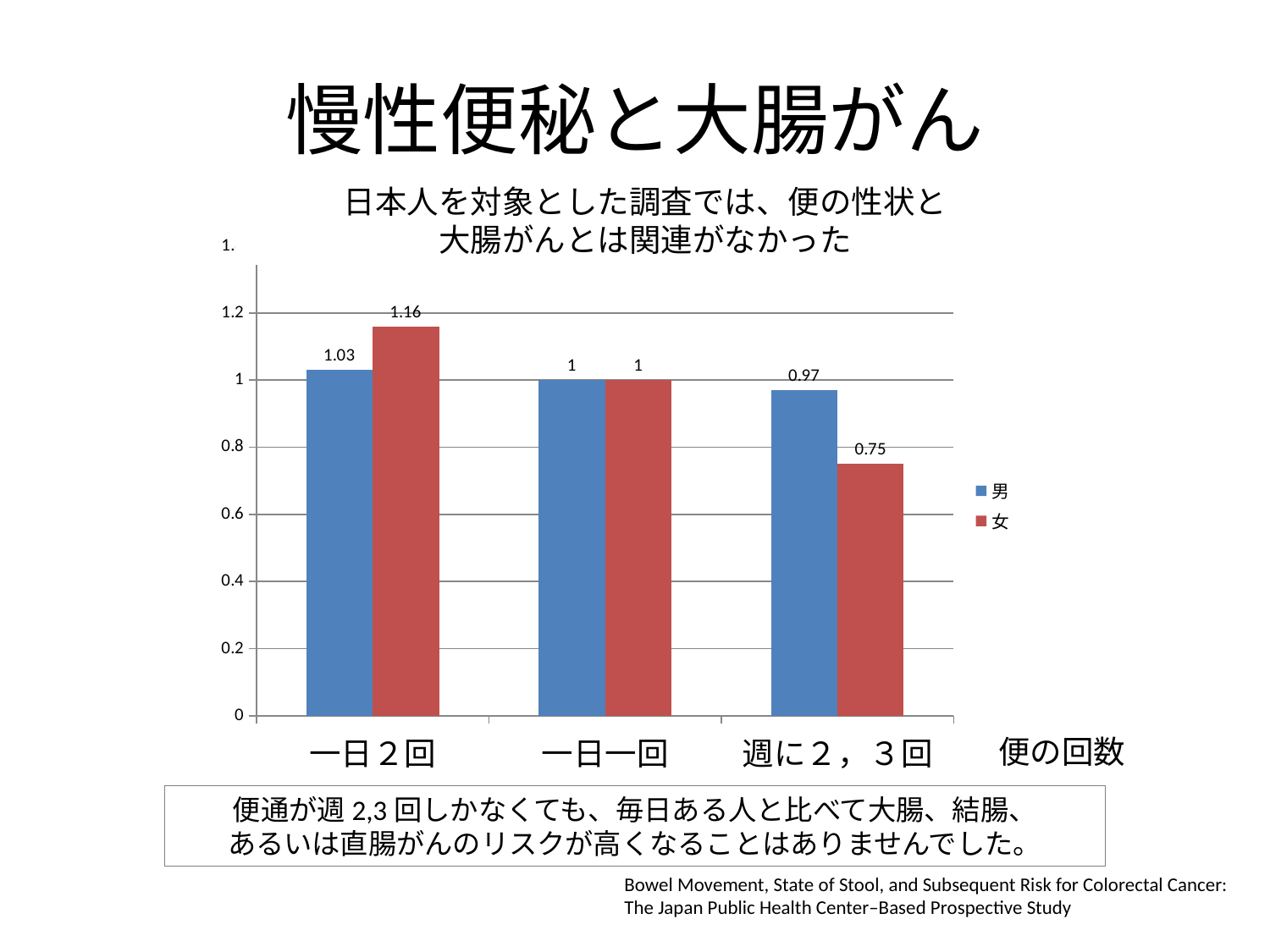

# 慢性便秘と大腸がん
日本人を対象とした調査では、便の性状と
大腸がんとは関連がなかった

### Chart

| Category | 男 | 女 |
|---|---|---|
| 一日２回 | 1.03 | 1.16 |
| 一日一回 | 1.0 | 1.0 |
| 週に２，３回 | 0.97 | 0.75 |
便の回数
便通が週2,3回しかなくても、毎日ある人と比べて大腸、結腸、
あるいは直腸がんのリスクが高くなることはありませんでした。
Bowel Movement, State of Stool, and Subsequent Risk for Colorectal Cancer: The Japan Public Health Center–Based Prospective Study